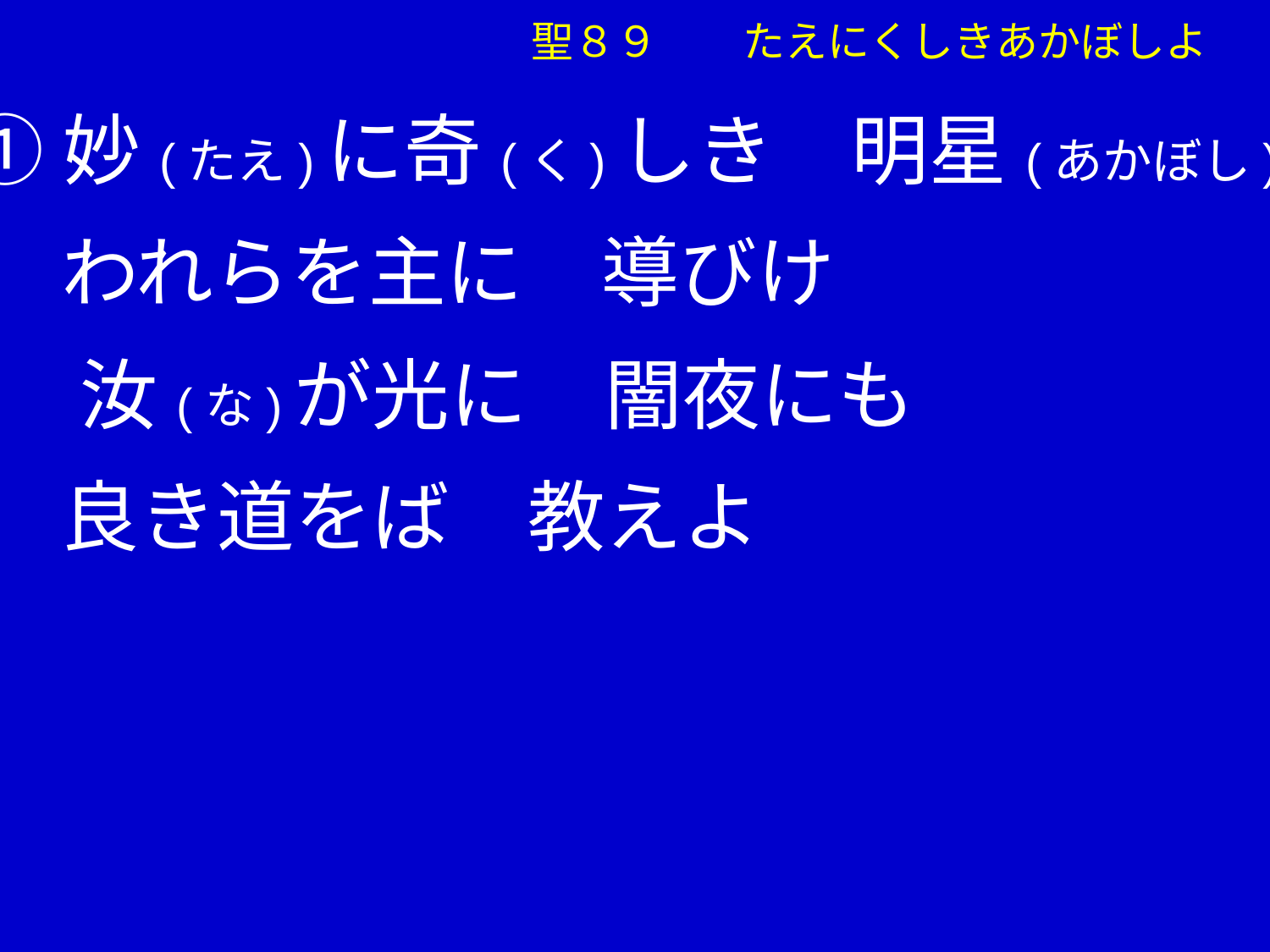

①妙(たえ)に奇(く)しき　明星(あかぼし)よ
　 われらを主に　導びけ
 　汝(な)が光に　闇夜にも
　 良き道をば　教えよ

聖８９　　たえにくしきあかぼしよ